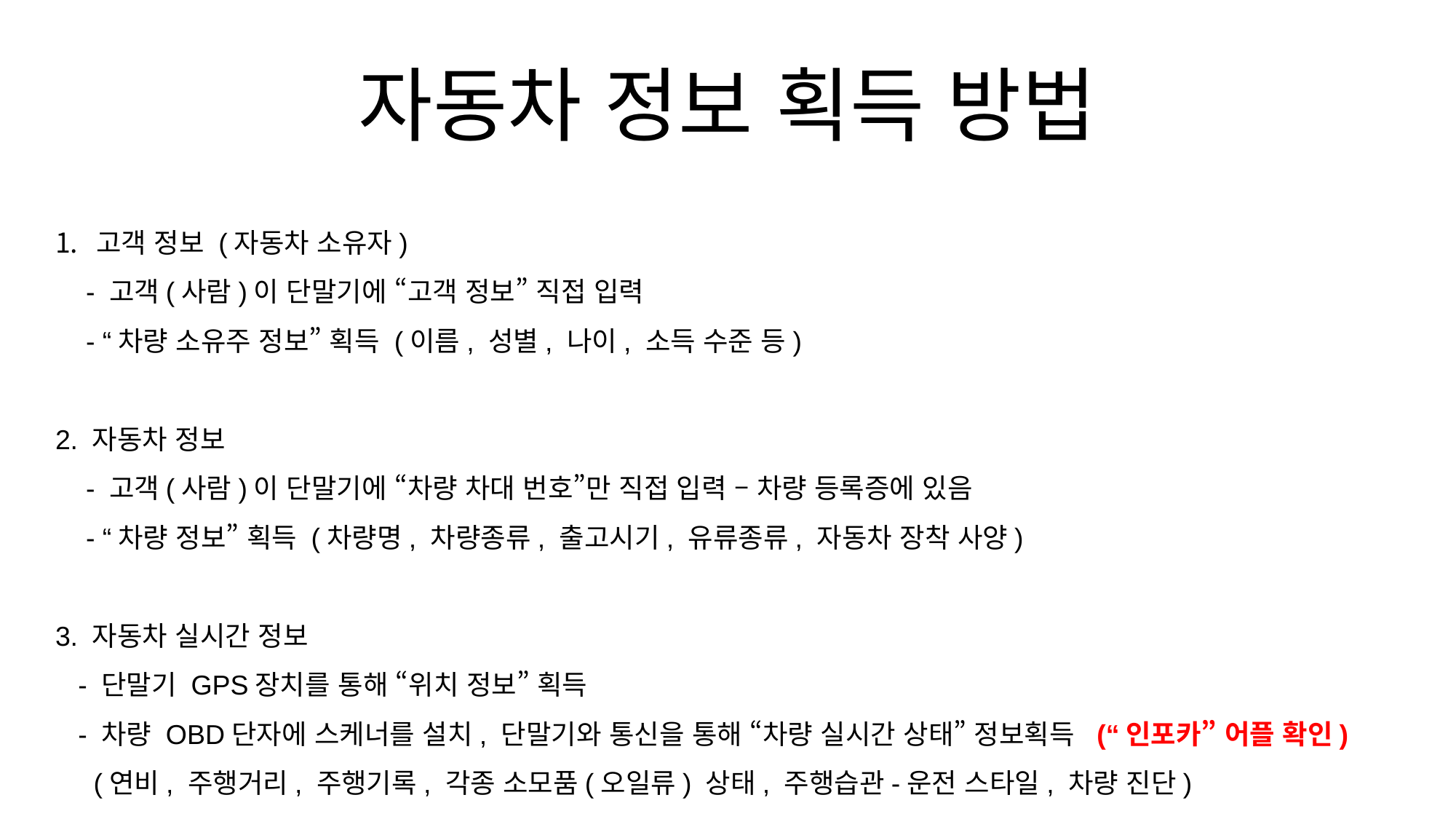

# 자동차 정보 획득 방법
고객 정보 (자동차 소유자)
    - 고객(사람)이 단말기에 “고객 정보” 직접 입력
    - “차량 소유주 정보” 획득 (이름, 성별, 나이, 소득 수준 등)

2. 자동차 정보
    - 고객(사람)이 단말기에 “차량 차대 번호”만 직접 입력 – 차량 등록증에 있음
    - “차량 정보” 획득 (차량명, 차량종류, 출고시기, 유류종류, 자동차 장착 사양)

3. 자동차 실시간 정보
   - 단말기 GPS장치를 통해 “위치 정보” 획득
   - 차량 OBD단자에 스케너를 설치, 단말기와 통신을 통해 “차량 실시간 상태” 정보획득  (“인포카” 어플 확인)
     (연비, 주행거리, 주행기록, 각종 소모품(오일류) 상태, 주행습관-운전 스타일, 차량 진단)